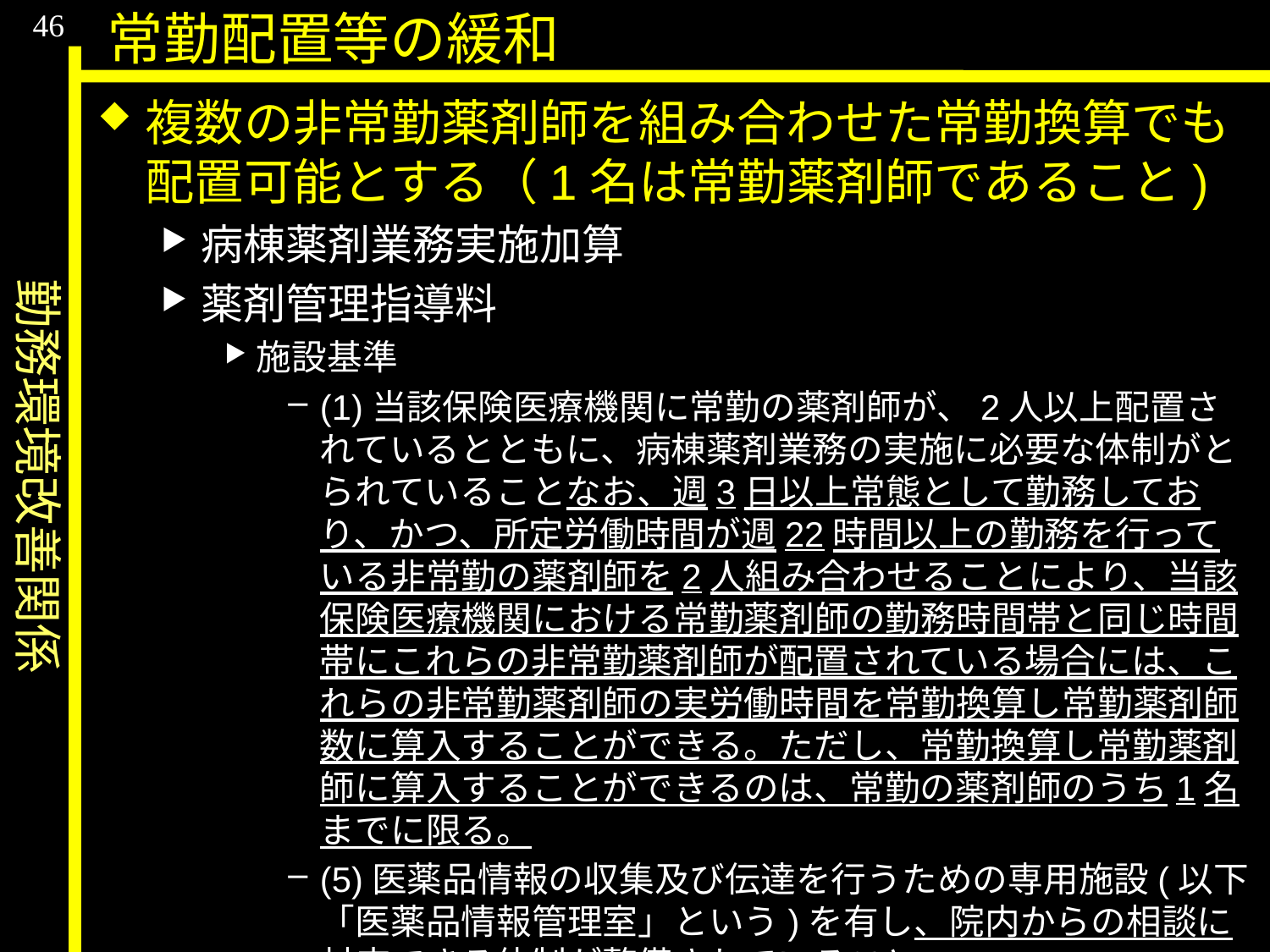

勤務環境改善関係
46
常勤配置等の緩和

複数の非常勤薬剤師を組み合わせた常勤換算でも配置可能とする（1名は常勤薬剤師であること)
病棟薬剤業務実施加算
薬剤管理指導料
施設基準
(1)当該保険医療機関に常勤の薬剤師が、2人以上配置されているとともに、病棟薬剤業務の実施に必要な体制がとられていることなお、週3日以上常態として勤務しており、かつ、所定労働時間が週22時間以上の勤務を行っている非常勤の薬剤師を2人組み合わせることにより、当該保険医療機関における常勤薬剤師の勤務時間帯と同じ時間帯にこれらの非常勤薬剤師が配置されている場合には、これらの非常勤薬剤師の実労働時間を常勤換算し常勤薬剤師数に算入することができる。ただし、常勤換算し常勤薬剤師に算入することができるのは、常勤の薬剤師のうち1名までに限る。
(5)医薬品情報の収集及び伝達を行うための専用施設(以下「医薬品情報管理室」という)を有し、院内からの相談に対応できる体制が整備されていること